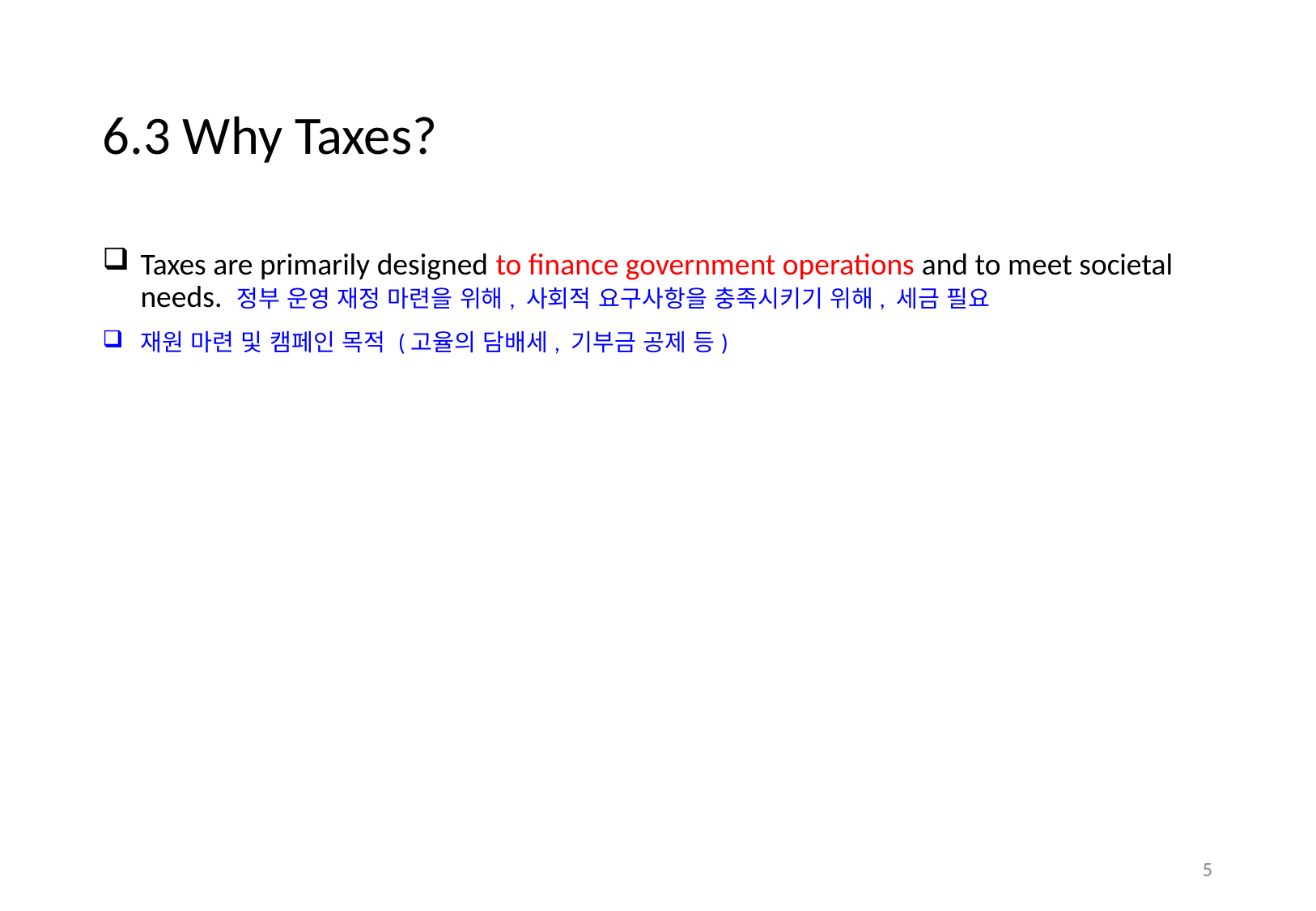

# 6.3 Why Taxes?
Taxes are primarily designed to finance government operations and to meet societal needs. 정부 운영 재정 마련을 위해, 사회적 요구사항을 충족시키기 위해, 세금 필요
재원 마련 및 캠페인 목적 (고율의 담배세, 기부금 공제 등)
5